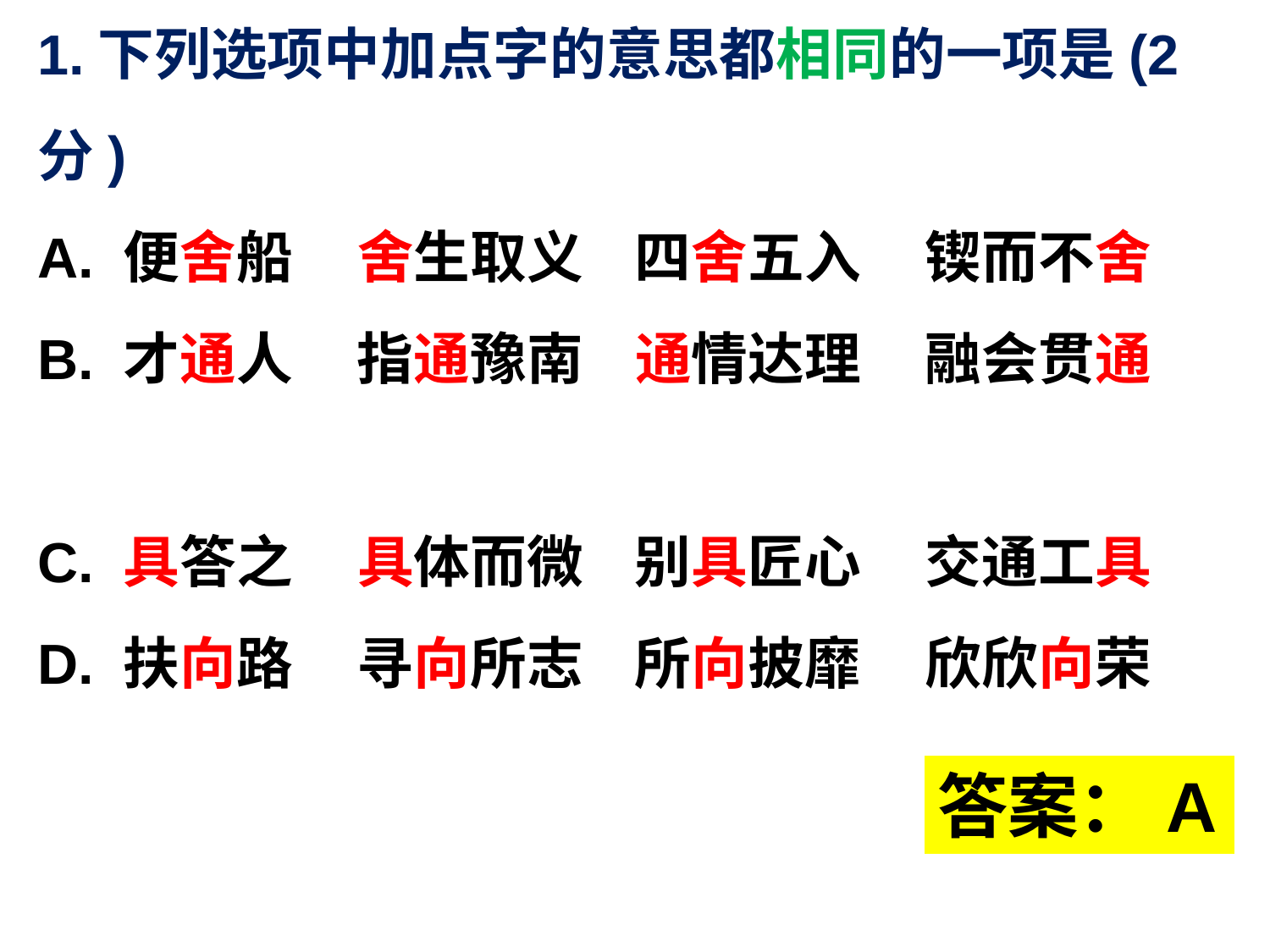

1.下列选项中加点字的意思都相同的一项是(2分)
A. 便舍船     舍生取义    四舍五入     锲而不舍
B. 才通人     指通豫南    通情达理     融会贯通
C. 具答之     具体而微    别具匠心     交通工具
D. 扶向路     寻向所志    所向披靡     欣欣向荣
答案：A